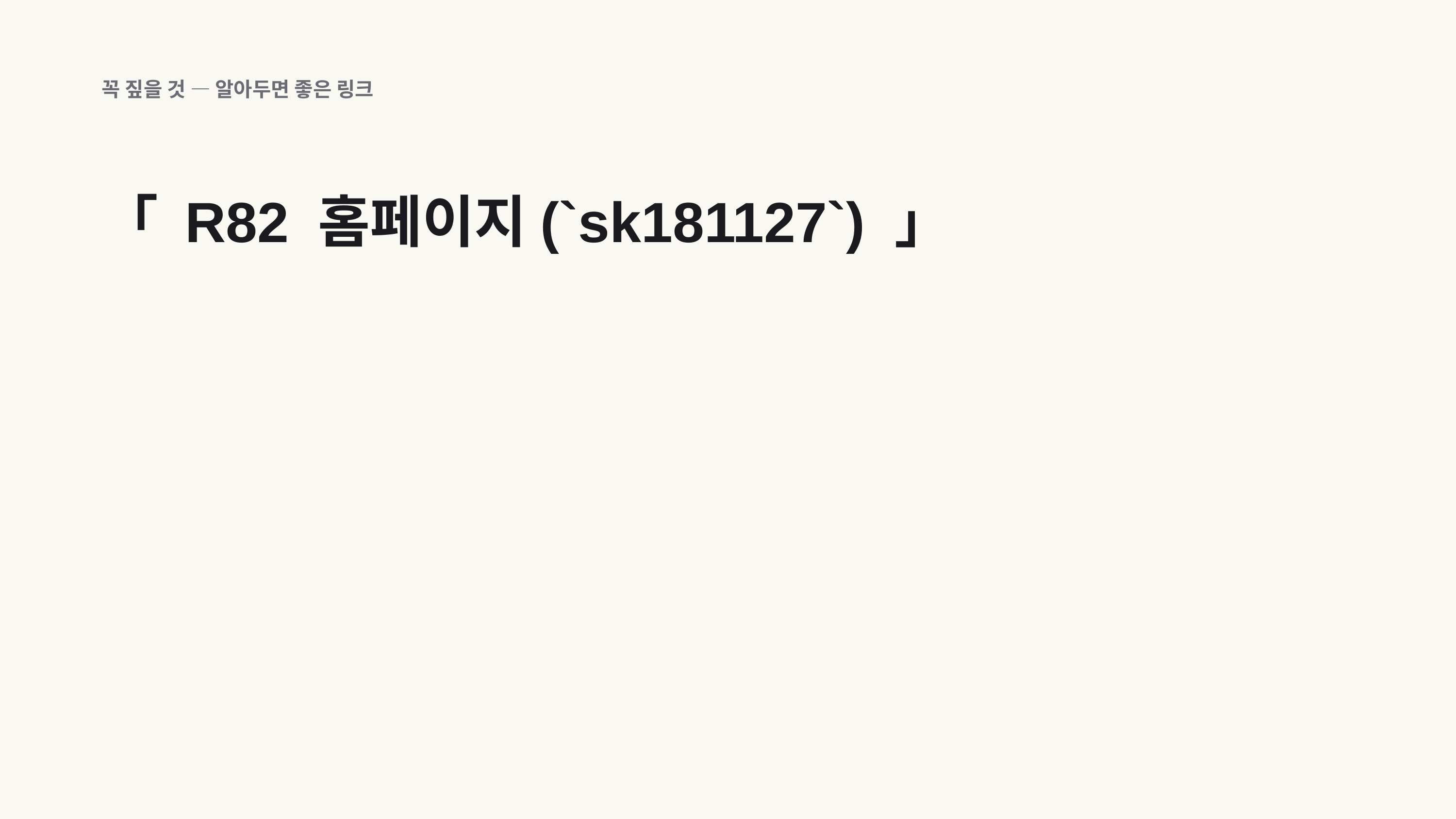

꼭 짚을 것 — 알아두면 좋은 링크
「 R82 홈페이지(`sk181127`) 」